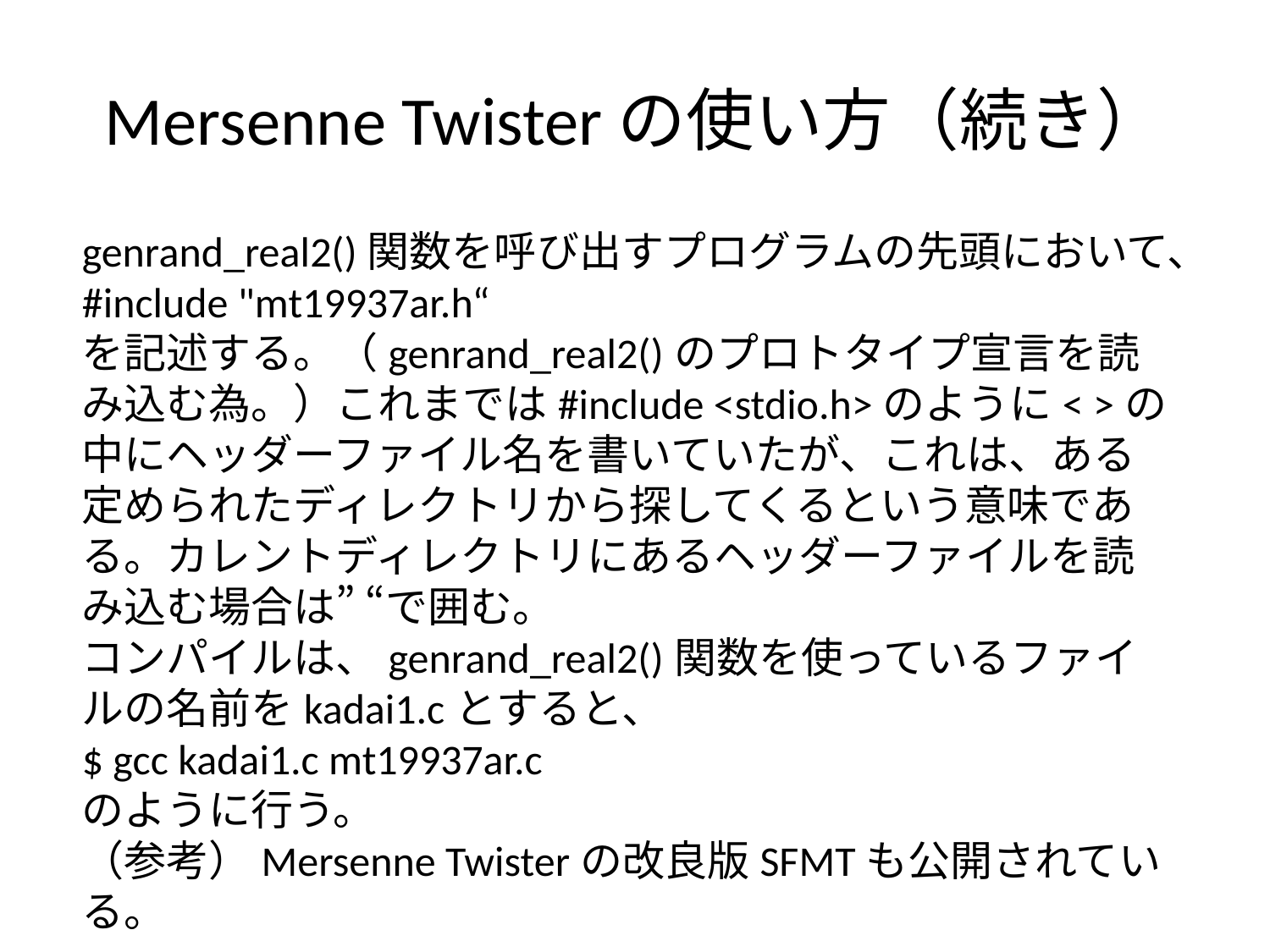

# Mersenne Twisterの使い方（続き）
genrand_real2()関数を呼び出すプログラムの先頭において、
#include "mt19937ar.h“
を記述する。（genrand_real2()のプロトタイプ宣言を読み込む為。）これまでは#include <stdio.h>のように< >の中にヘッダーファイル名を書いていたが、これは、ある定められたディレクトリから探してくるという意味である。カレントディレクトリにあるヘッダーファイルを読み込む場合は” “で囲む。
コンパイルは、genrand_real2()関数を使っているファイルの名前をkadai1.cとすると、
$ gcc kadai1.c mt19937ar.c
のように行う。
（参考）Mersenne Twisterの改良版SFMTも公開されている。